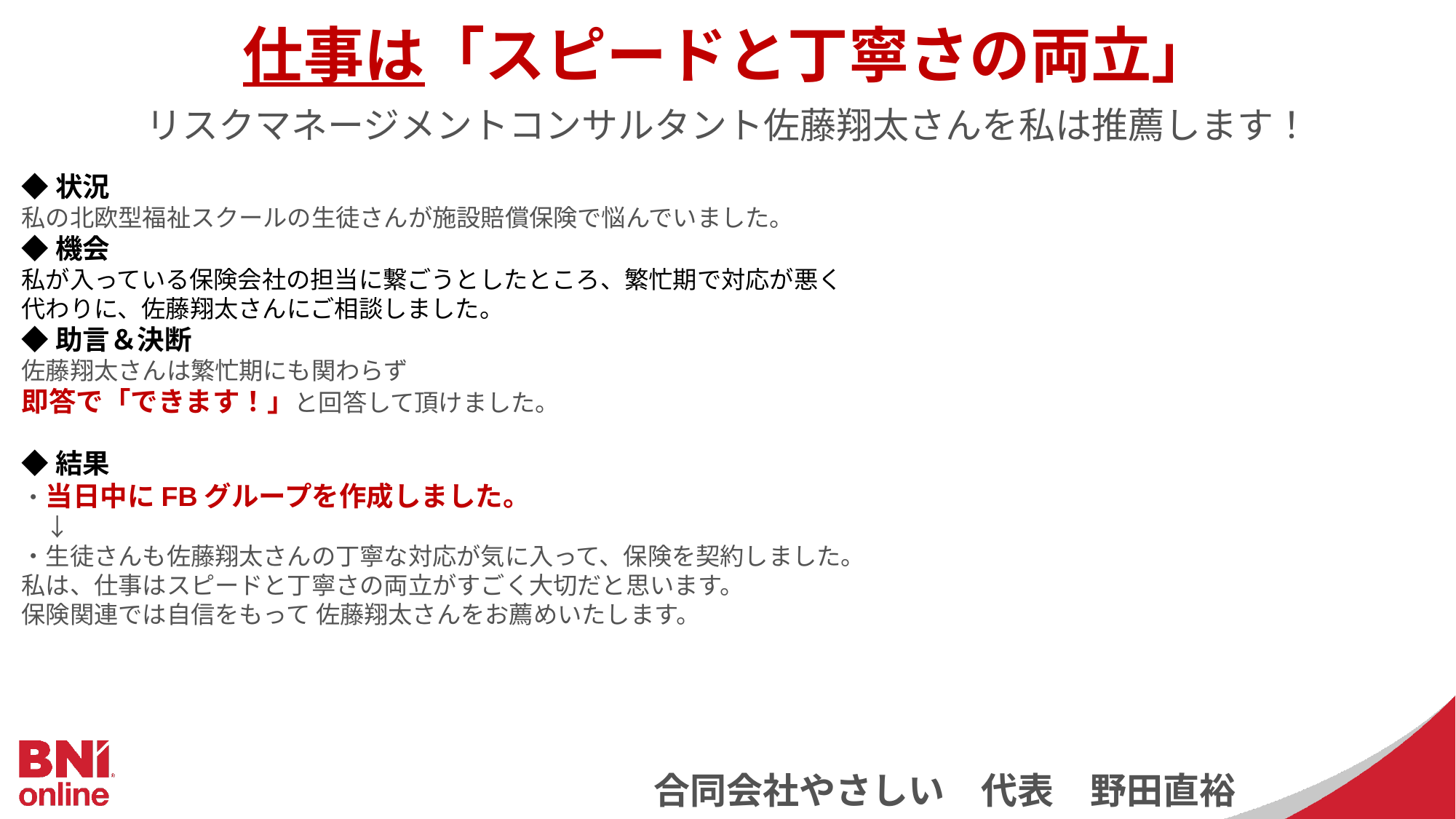

仕事は「スピードと丁寧さの両立」

リスクマネージメントコンサルタント佐藤翔太さんを私は推薦します！
◆状況
私の北欧型福祉スクールの生徒さんが施設賠償保険で悩んでいました。
◆機会
私が入っている保険会社の担当に繋ごうとしたところ、繁忙期で対応が悪く
代わりに、佐藤翔太さんにご相談しました。
◆助言＆決断
佐藤翔太さんは繁忙期にも関わらず
即答で「できます！」と回答して頂けました。

◆結果
・当日中にFBグループを作成しました。
　↓
・生徒さんも佐藤翔太さんの丁寧な対応が気に入って、保険を契約しました。
私は、仕事はスピードと丁寧さの両立がすごく大切だと思います。
保険関連では自信をもって 佐藤翔太さんをお薦めいたします。
合同会社やさしい　代表　野田直裕